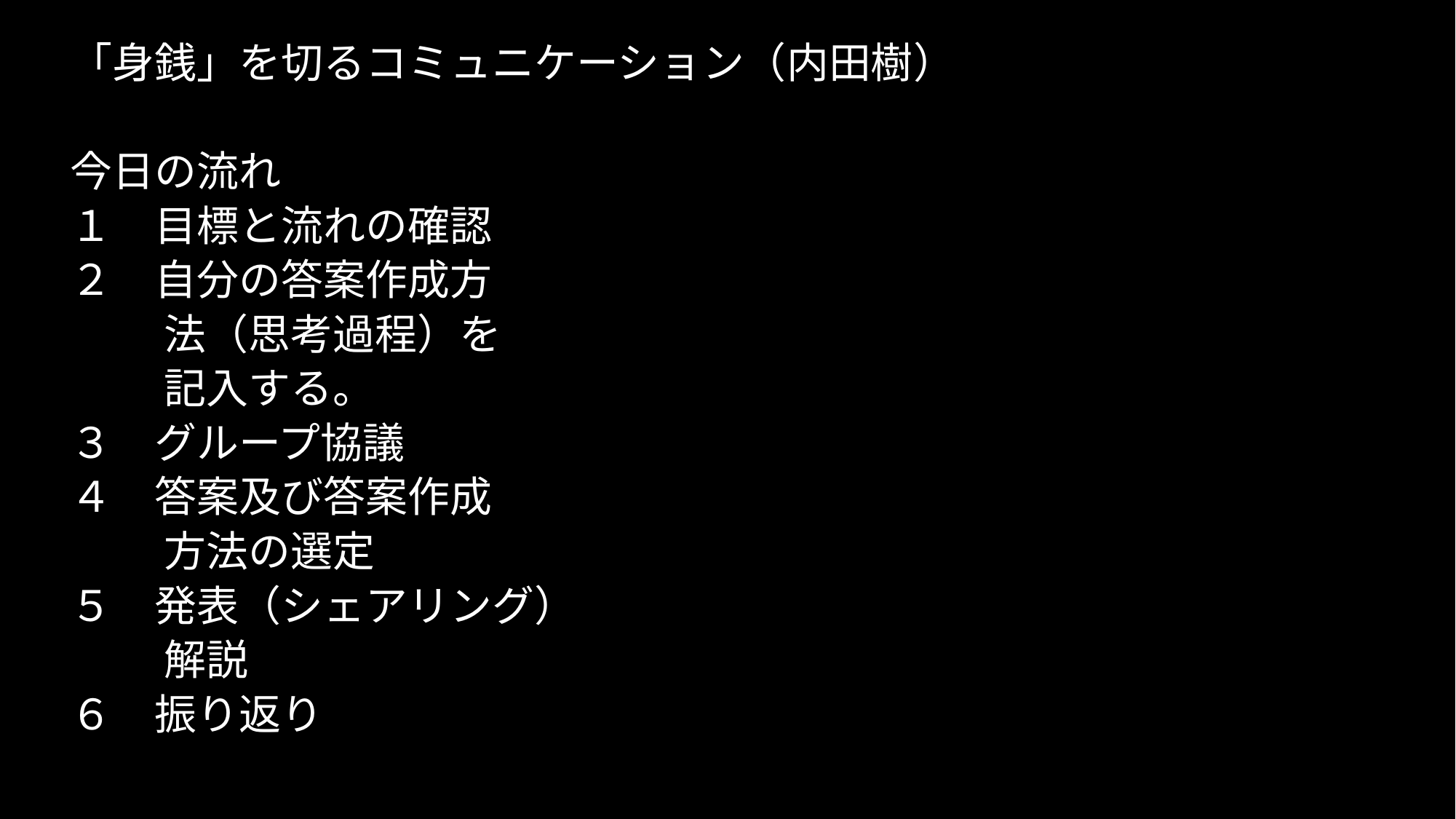

「身銭」を切るコミュニケーション（内田樹）

今日の流れ
１　目標と流れの確認
２　自分の答案作成方
　　 法（思考過程）を
　　 記入する。
３　グループ協議
４　答案及び答案作成
　　 方法の選定
５　発表（シェアリング）
　　 解説
６　振り返り